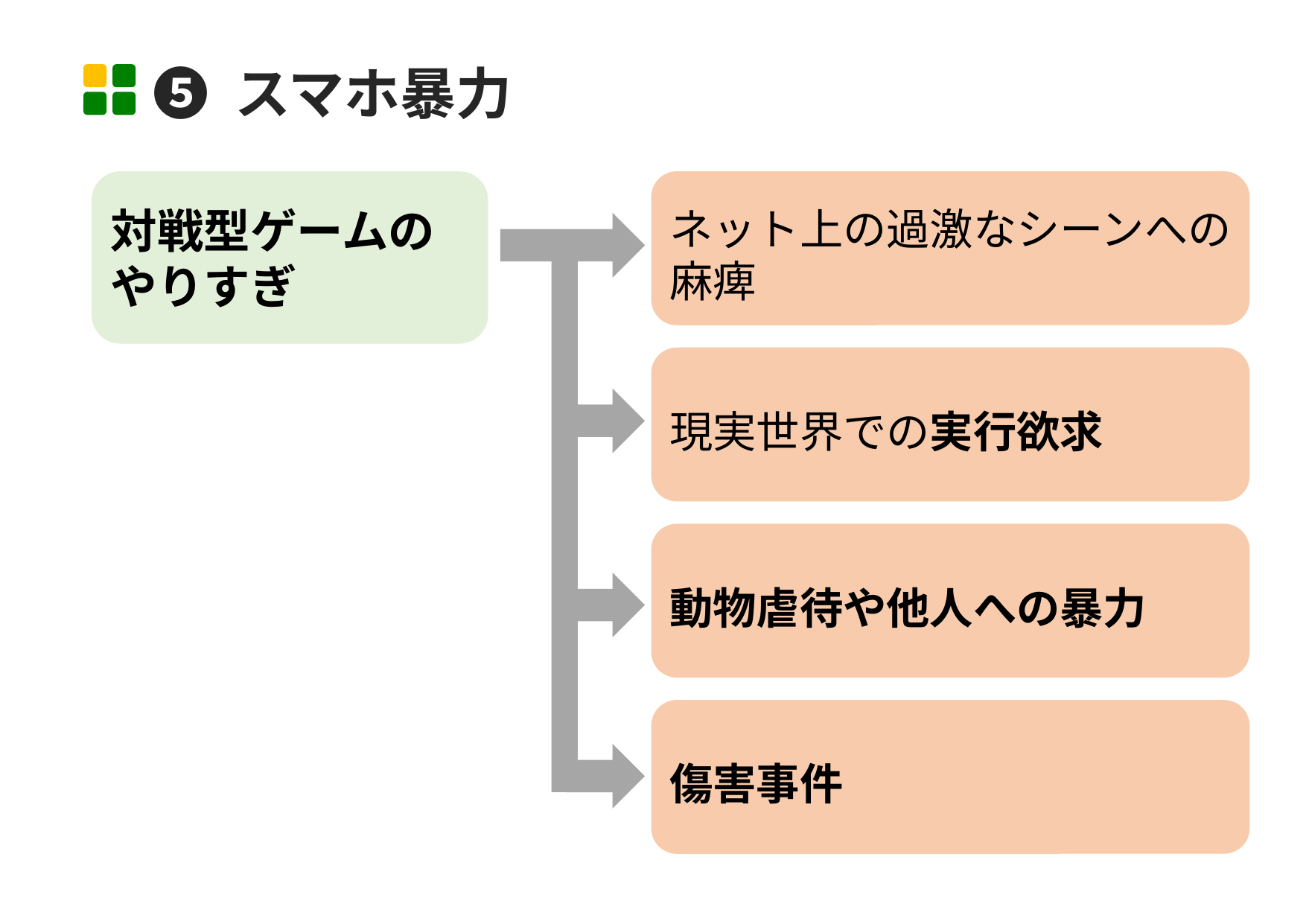

➎ スマホ暴力

ネット上の過激なシーンへの麻痺
対戦型ゲームのやりすぎ

現実世界での実行欲求
動物虐待や他人への暴力
傷害事件